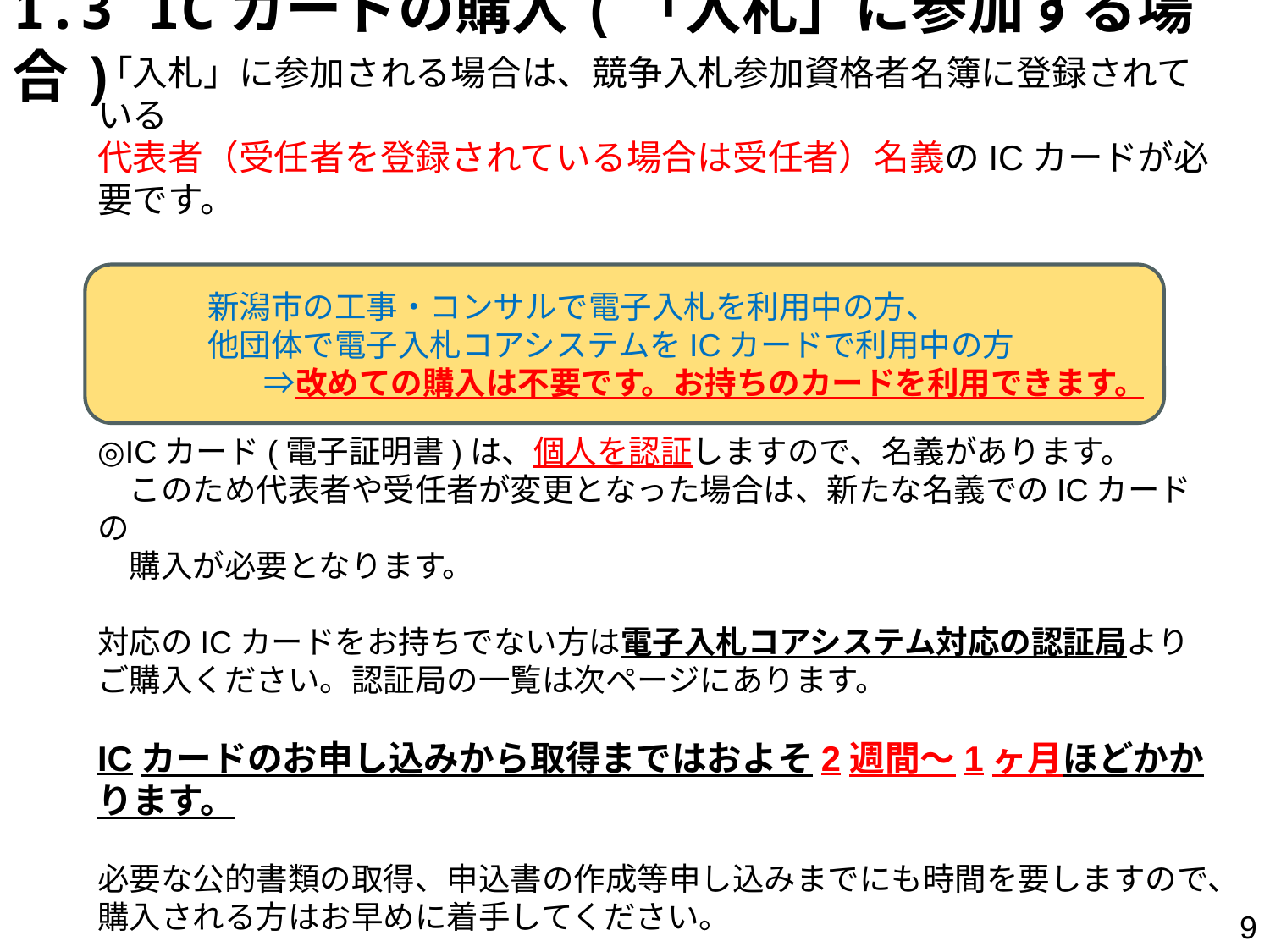

1.3 ICカードの購入(「入札」に参加する場合)
「入札」に参加される場合は、競争入札参加資格者名簿に登録されている
代表者（受任者を登録されている場合は受任者）名義のICカードが必要です。

◎ICカード(電子証明書)は、個人を認証しますので、名義があります。
　このため代表者や受任者が変更となった場合は、新たな名義でのICカードの
　購入が必要となります。
対応のICカードをお持ちでない方は電子入札コアシステム対応の認証局より
ご購入ください。認証局の一覧は次ページにあります。

ICカードのお申し込みから取得まではおよそ2週間～1ヶ月ほどかかります。

必要な公的書類の取得、申込書の作成等申し込みまでにも時間を要しますので、
購入される方はお早めに着手してください。
　 　　新潟市の工事・コンサルで電子入札を利用中の方、
　 　　他団体で電子入札コアシステムをICカードで利用中の方
　　　　　⇒改めての購入は不要です。お持ちのカードを利用できます。
9